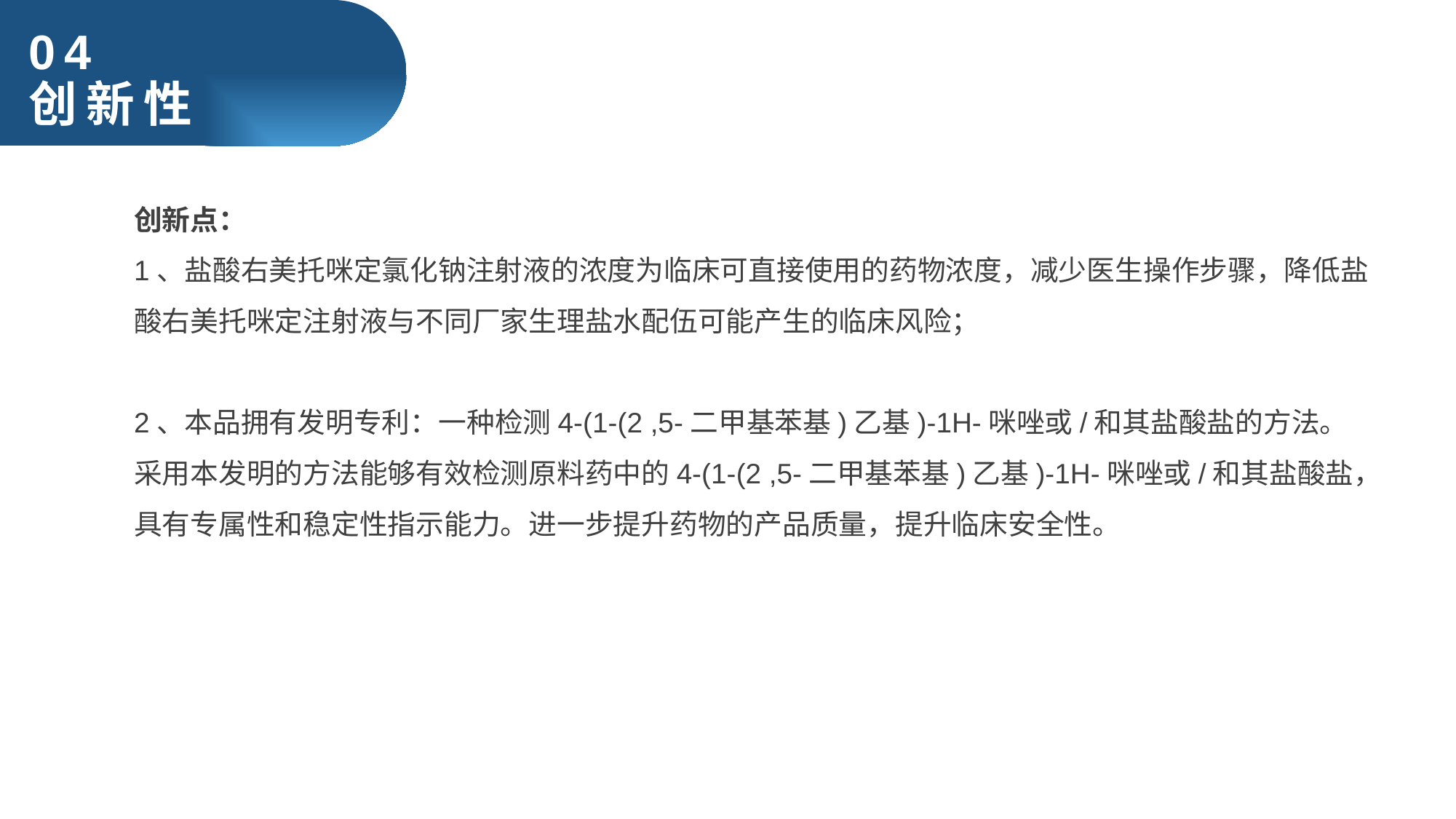

04
创新性
创新点：
1、盐酸右美托咪定氯化钠注射液的浓度为临床可直接使用的药物浓度，减少医生操作步骤，降低盐酸右美托咪定注射液与不同厂家生理盐水配伍可能产生的临床风险；

2、本品拥有发明专利：一种检测4-(1-(2 ,5-二甲基苯基)乙基)-1H-咪唑或/和其盐酸盐的方法。
采用本发明的方法能够有效检测原料药中的4‑(1‑(2 ,5‑二甲基苯基)乙基)‑1H‑咪唑或/和其盐酸盐，具有专属性和稳定性指示能力。进一步提升药物的产品质量，提升临床安全性。